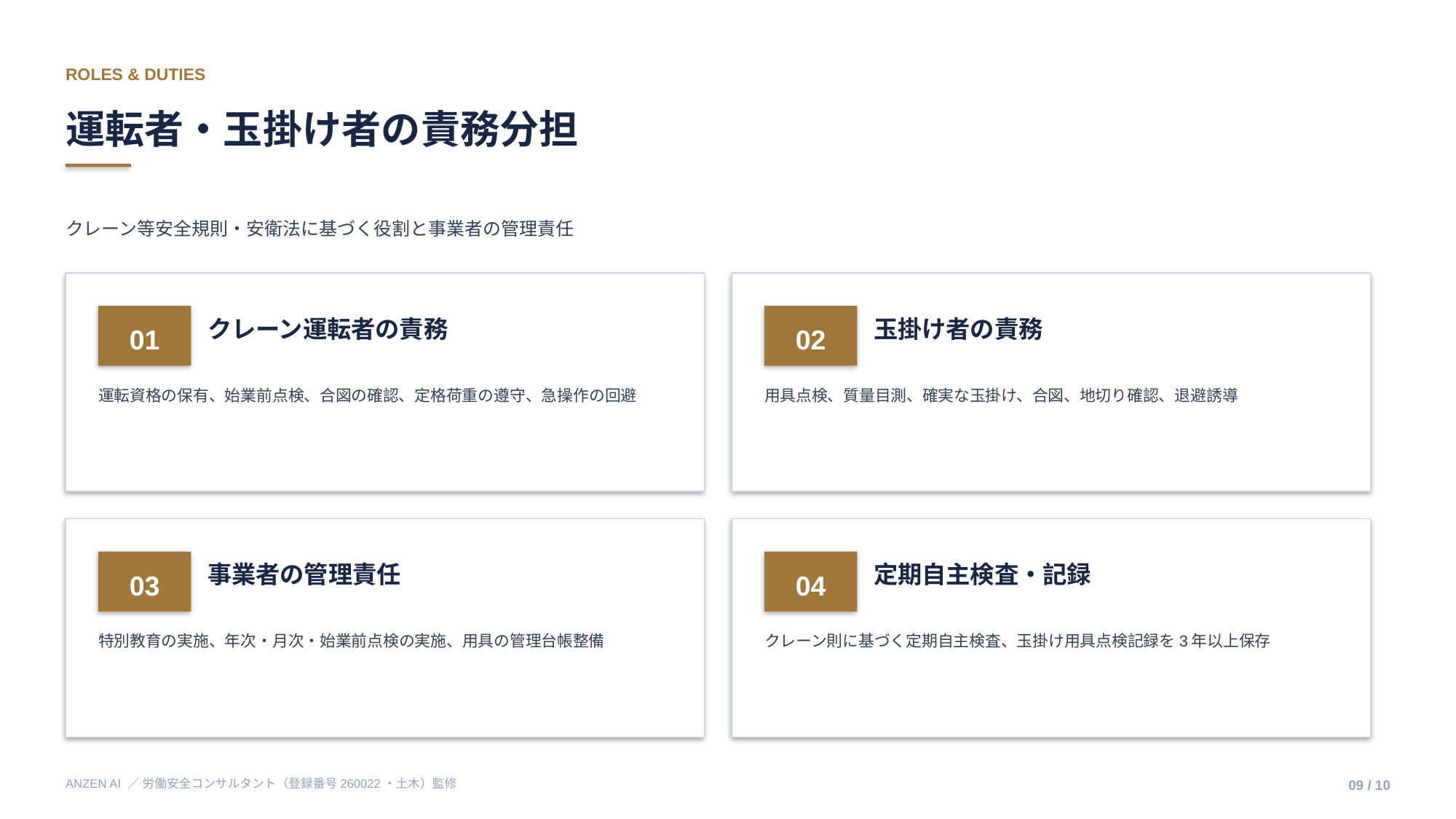

ROLES & DUTIES
運転者・玉掛け者の責務分担

クレーン等安全規則・安衛法に基づく役割と事業者の管理責任

01

02
クレーン運転者の責務
玉掛け者の責務
運転資格の保有、始業前点検、合図の確認、定格荷重の遵守、急操作の回避
用具点検、質量目測、確実な玉掛け、合図、地切り確認、退避誘導

03

04
事業者の管理責任
定期自主検査・記録
特別教育の実施、年次・月次・始業前点検の実施、用具の管理台帳整備
クレーン則に基づく定期自主検査、玉掛け用具点検記録を3年以上保存
ANZEN AI ／ 労働安全コンサルタント（登録番号260022・土木）監修
09 / 10